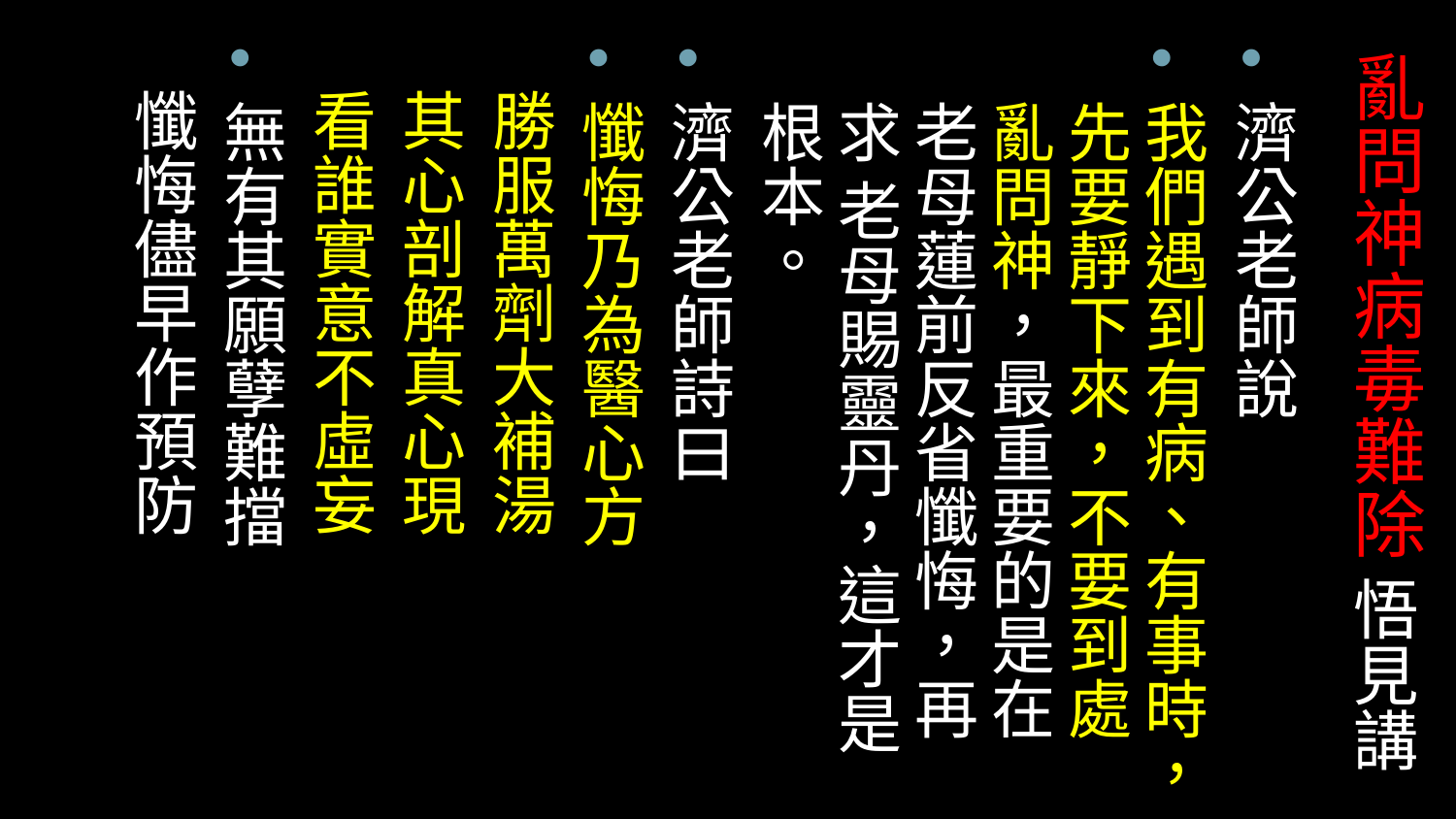

# 亂問神病毒難除 悟見講
濟公老師說
我們遇到有病、有事時，先要靜下來，不要到處亂問神，最重要的是在老母蓮前反省懺悔，再求 老母賜靈丹，這才是根本。
濟公老師詩曰
懺悔乃為醫心方
  勝服萬劑大補湯
  其心剖解真心現
  看誰實意不虛妄
無有其願孽難擋
  懺悔儘早作預防